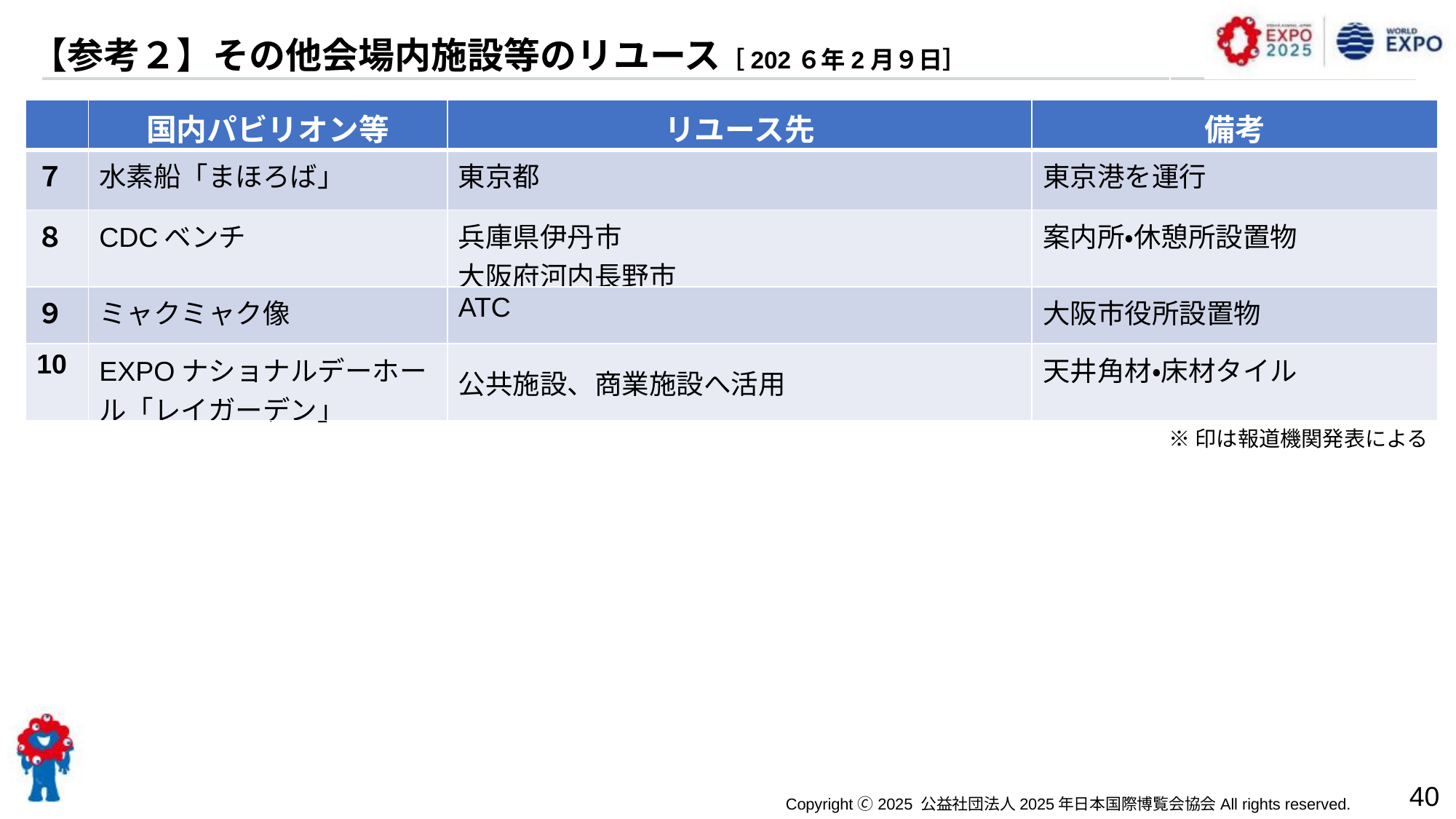

入場券販売状況（2025年８月31日時点）

【参考２】その他会場内施設等のリユース［202６年2月９日］
|  | 国内パビリオン等 | リユース先 | 備考 |
| --- | --- | --- | --- |
| ７ | 水素船「まほろば」 | 東京都 | 東京港を運行 |
| ８ | CDCベンチ | 兵庫県伊丹市 大阪府河内長野市 | 案内所・休憩所設置物 |
| ９ | ミャクミャク像 | ATC | 大阪市役所設置物 |
| 10 | EXPOナショナルデーホール「レイガーデン」 | 公共施設、商業施設へ活用 | 天井角材・床材タイル |
※印は報道機関発表による
40
Copyright 🄫 2025 公益社団法人2025年日本国際博覧会協会All rights reserved.